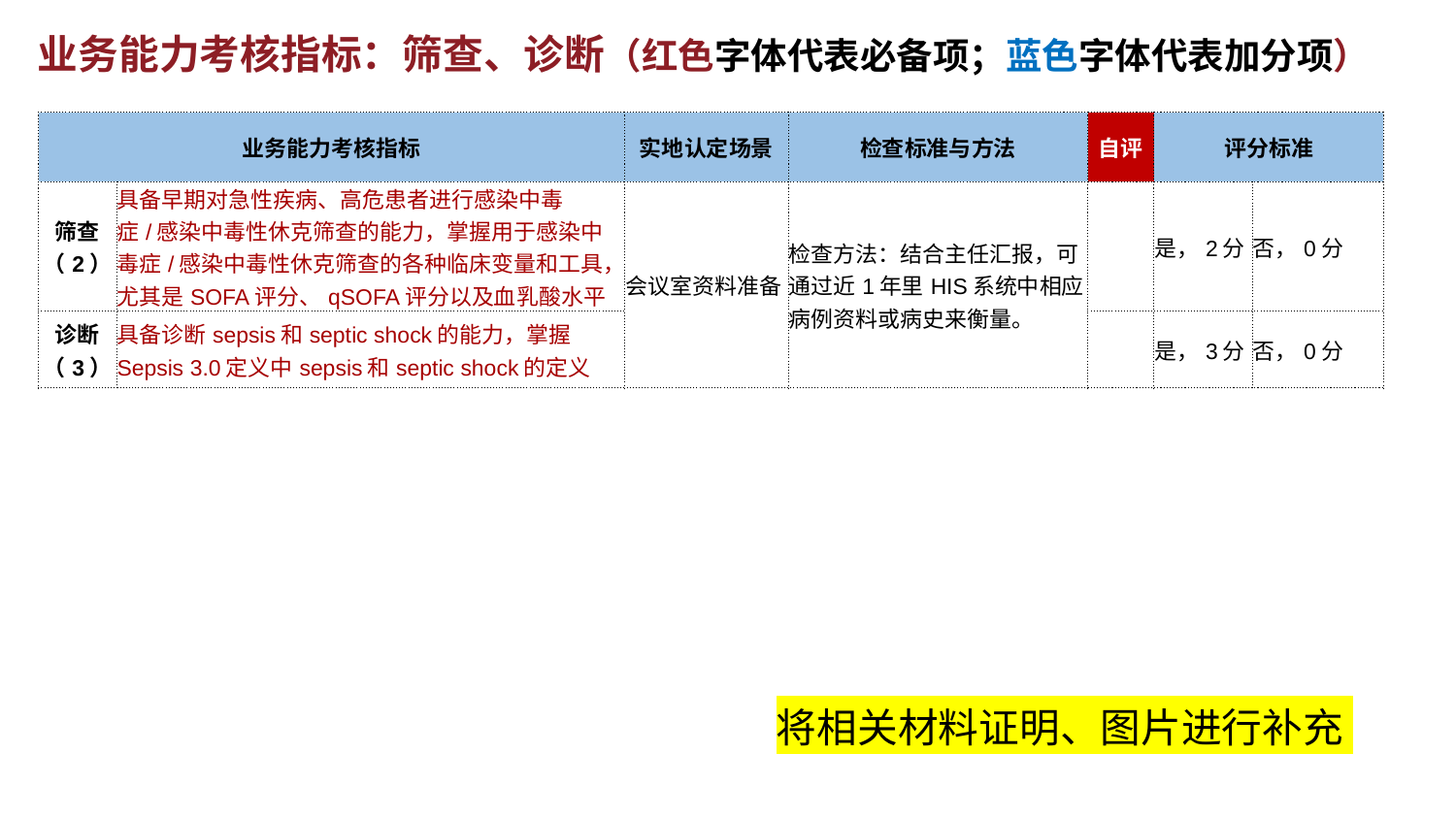

业务能力考核指标：筛查、诊断（红色字体代表必备项；蓝色字体代表加分项）
| 业务能力考核指标 |  | 实地认定场景 | 检查标准与方法 | 自评 | 评分标准 |  |
| --- | --- | --- | --- | --- | --- | --- |
| 筛查（2） | 具备早期对急性疾病、高危患者进行感染中毒症/感染中毒性休克筛查的能力，掌握用于感染中毒症/感染中毒性休克筛查的各种临床变量和工具，尤其是SOFA评分、qSOFA评分以及血乳酸水平 | 会议室资料准备 | 检查方法：结合主任汇报，可通过近1年里HIS系统中相应病例资料或病史来衡量。 |  | 是，2分 | 否，0分 |
| 诊断（3） | 具备诊断sepsis和septic shock的能力，掌握Sepsis 3.0定义中sepsis和septic shock的定义 |  |  |  | 是，3分 | 否，0分 |
将相关材料证明、图片进行补充